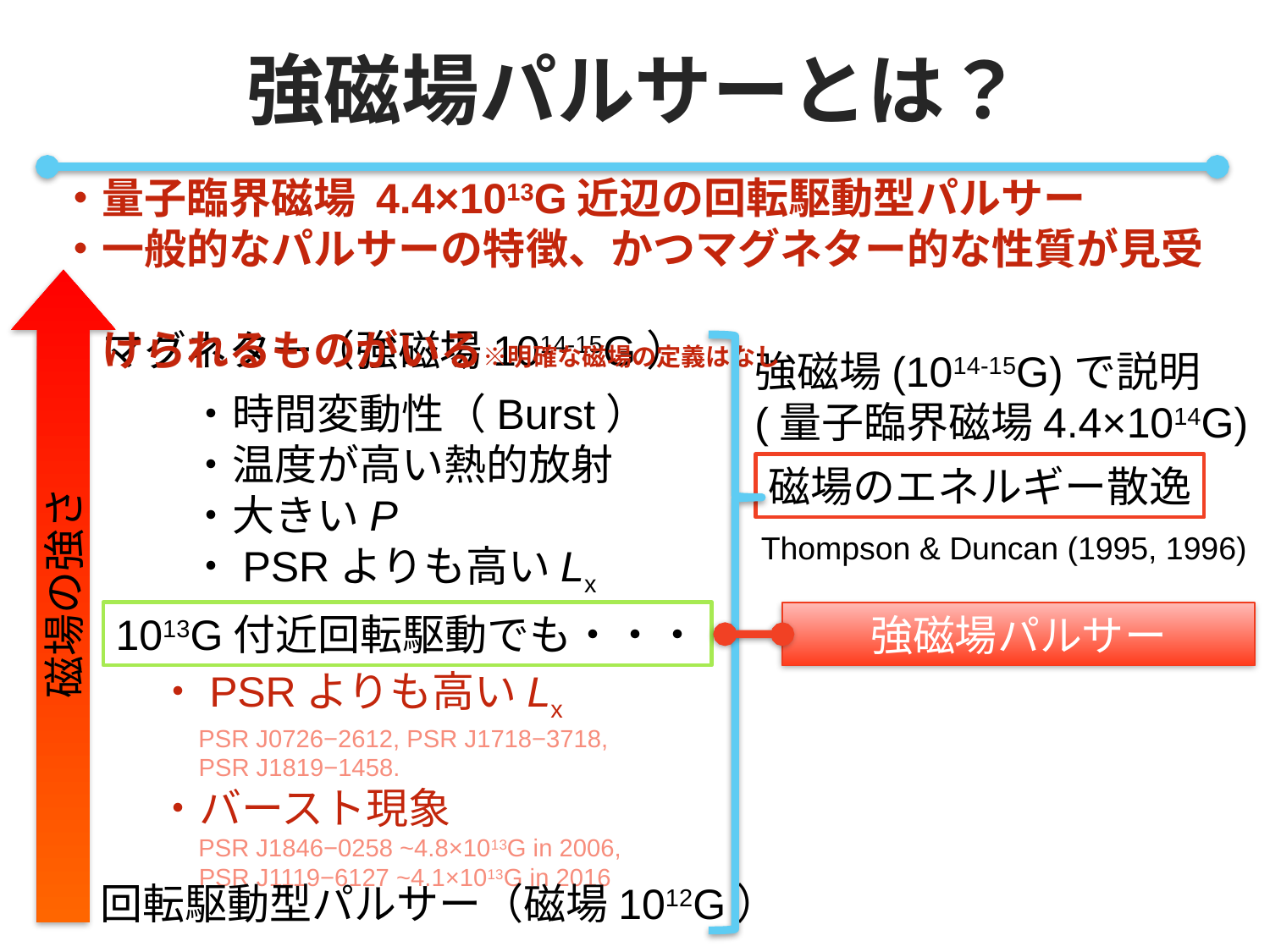

# 強磁場パルサーとは？
・量子臨界磁場 4.4×1013G近辺の回転駆動型パルサー
・一般的なパルサーの特徴、かつマグネター的な性質が見受
　けられるものがいる※明確な磁場の定義はなし
マグネター（強磁場1014-15G）

強磁場(1014-15G)で説明
(量子臨界磁場4.4×1014G)
	・時間変動性（Burst）
	・温度が高い熱的放射
	・大きいP
　	・PSRよりも高いLx
磁場のエネルギー散逸
Thompson & Duncan (1995, 1996)

磁場の強さ
1013G付近回転駆動でも・・・
強磁場パルサー
・PSRよりも高いLx
　  PSR J0726−2612, PSR J1718−3718,
      PSR J1819−1458.
・バースト現象
　  PSR J1846−0258 ~4.8×1013G in 2006,
      PSR J1119−6127 ~4.1×1013G in 2016
回転駆動型パルサー（磁場1012G）